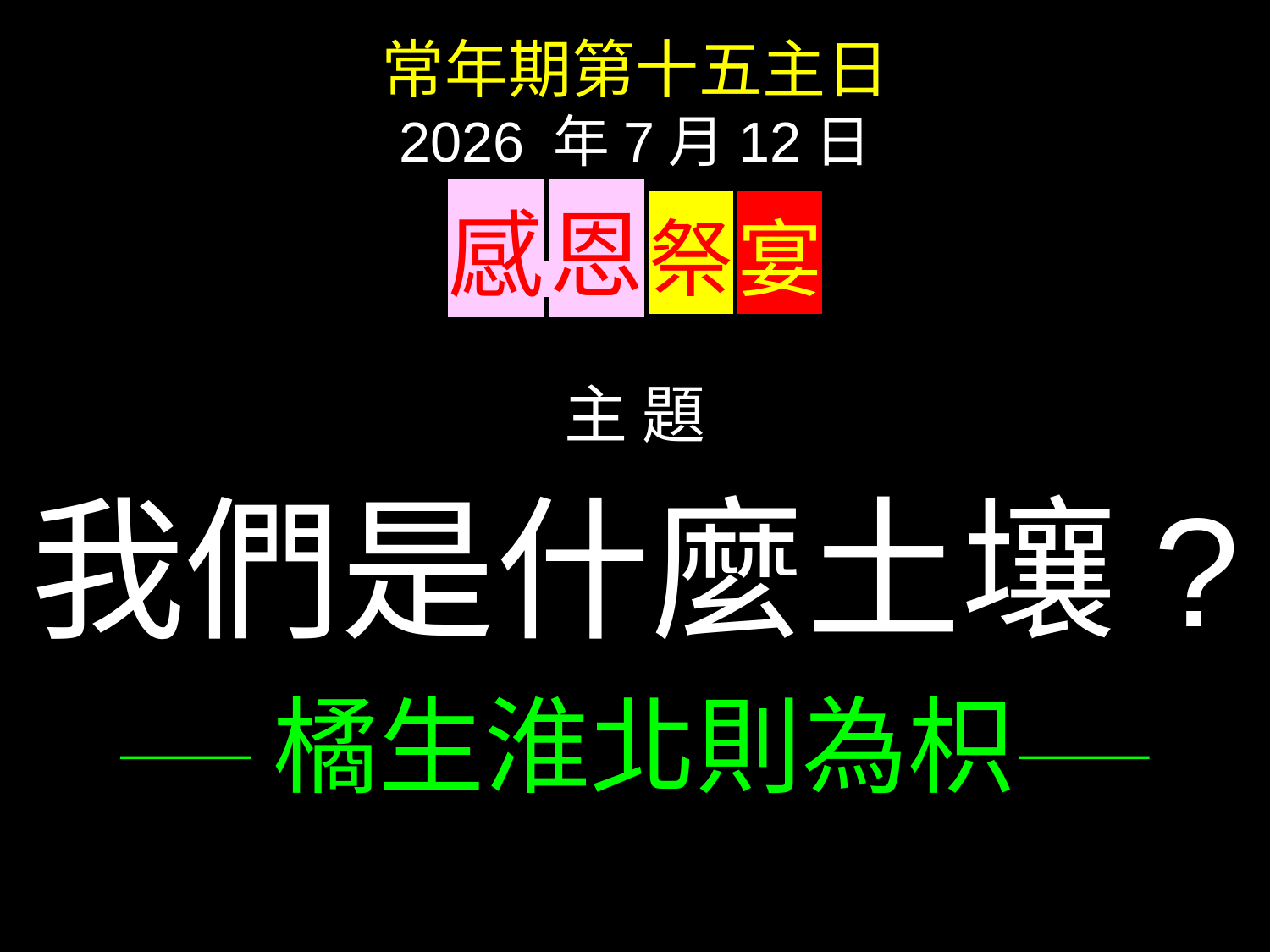

常年期第十五主日
2026 年7月12日
感 恩 祭 宴

主 題
我們是什麼土壤?
——橘生淮北則為枳——